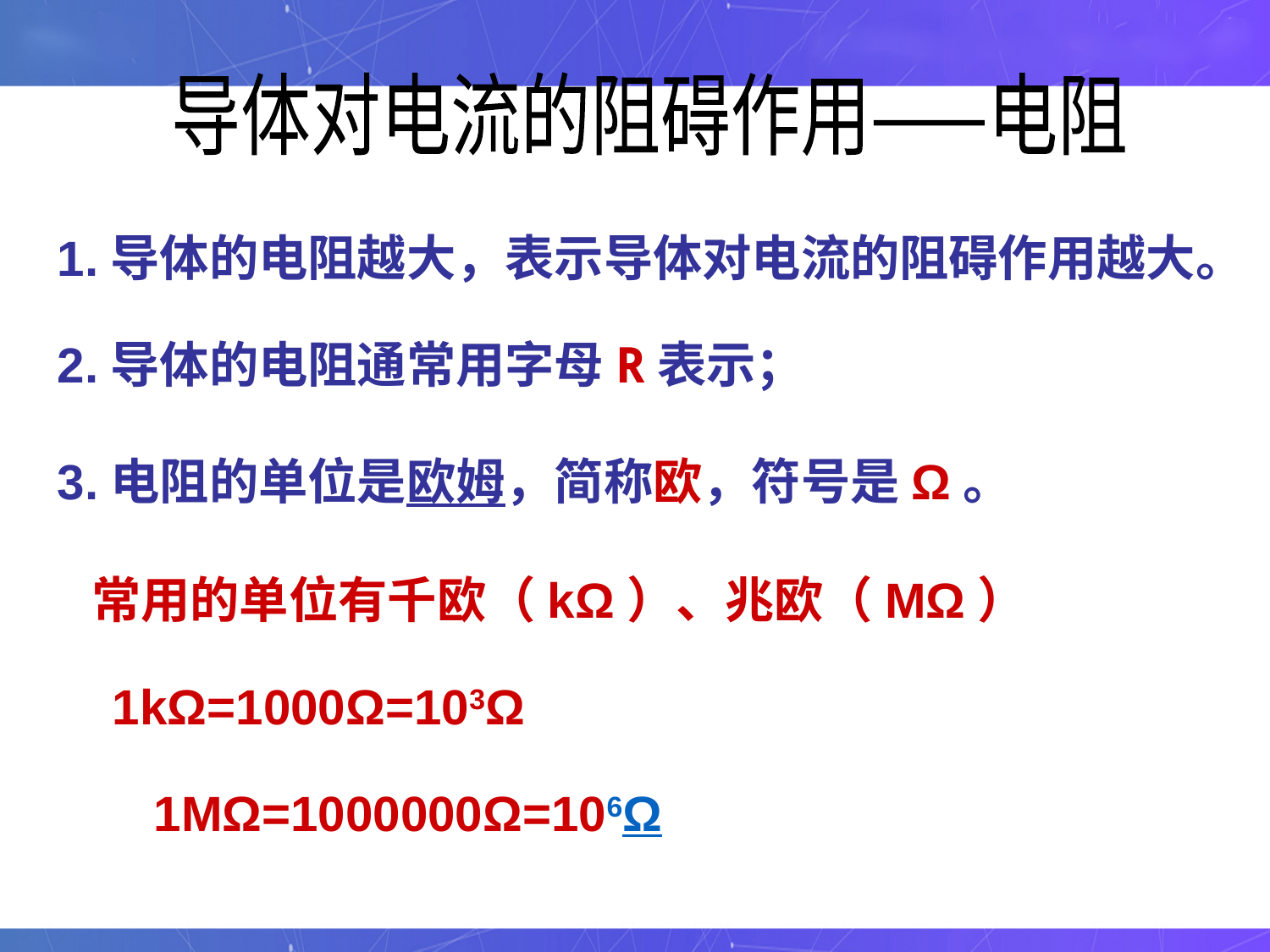

导体对电流的阻碍作用——电阻
1.导体的电阻越大，表示导体对电流的阻碍作用越大。
2.导体的电阻通常用字母R表示；
3.电阻的单位是欧姆，简称欧，符号是Ω。
  常用的单位有千欧（kΩ）、兆欧（MΩ）
    1kΩ=1000Ω=103Ω
       1MΩ=1000000Ω=106Ω